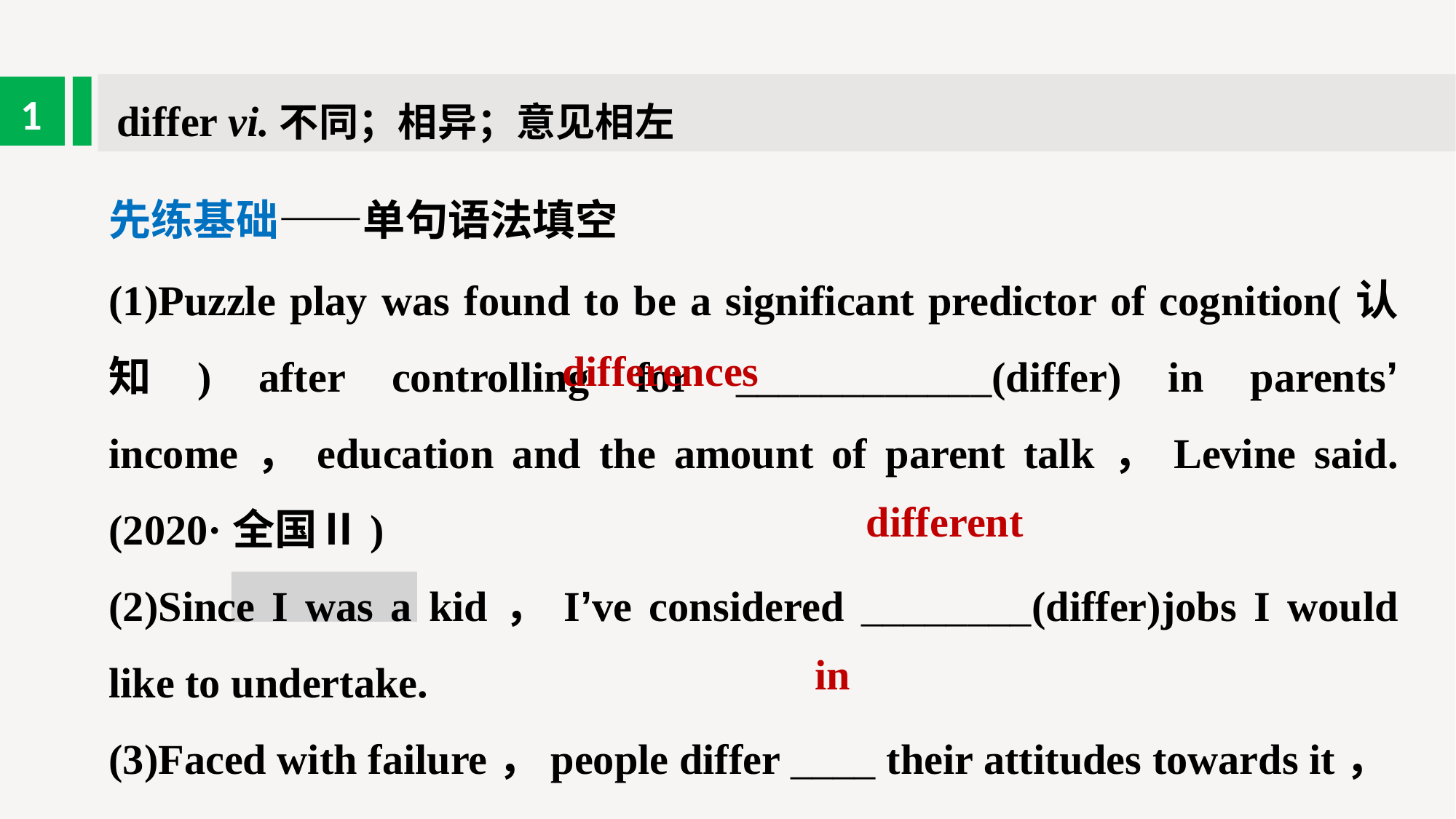

differ vi.不同；相异；意见相左

1
先练基础——单句语法填空
(1)Puzzle play was found to be a significant predictor of cognition(认知) after controlling for ____________(differ) in parents’ income，education and the amount of parent talk，Levine said.(2020·全国Ⅱ)
(2)Since I was a kid，I’ve considered ________(differ)jobs I would like to undertake.
(3)Faced with failure，people differ ____ their attitudes towards it，some of them standing up to it.
differences
different

in